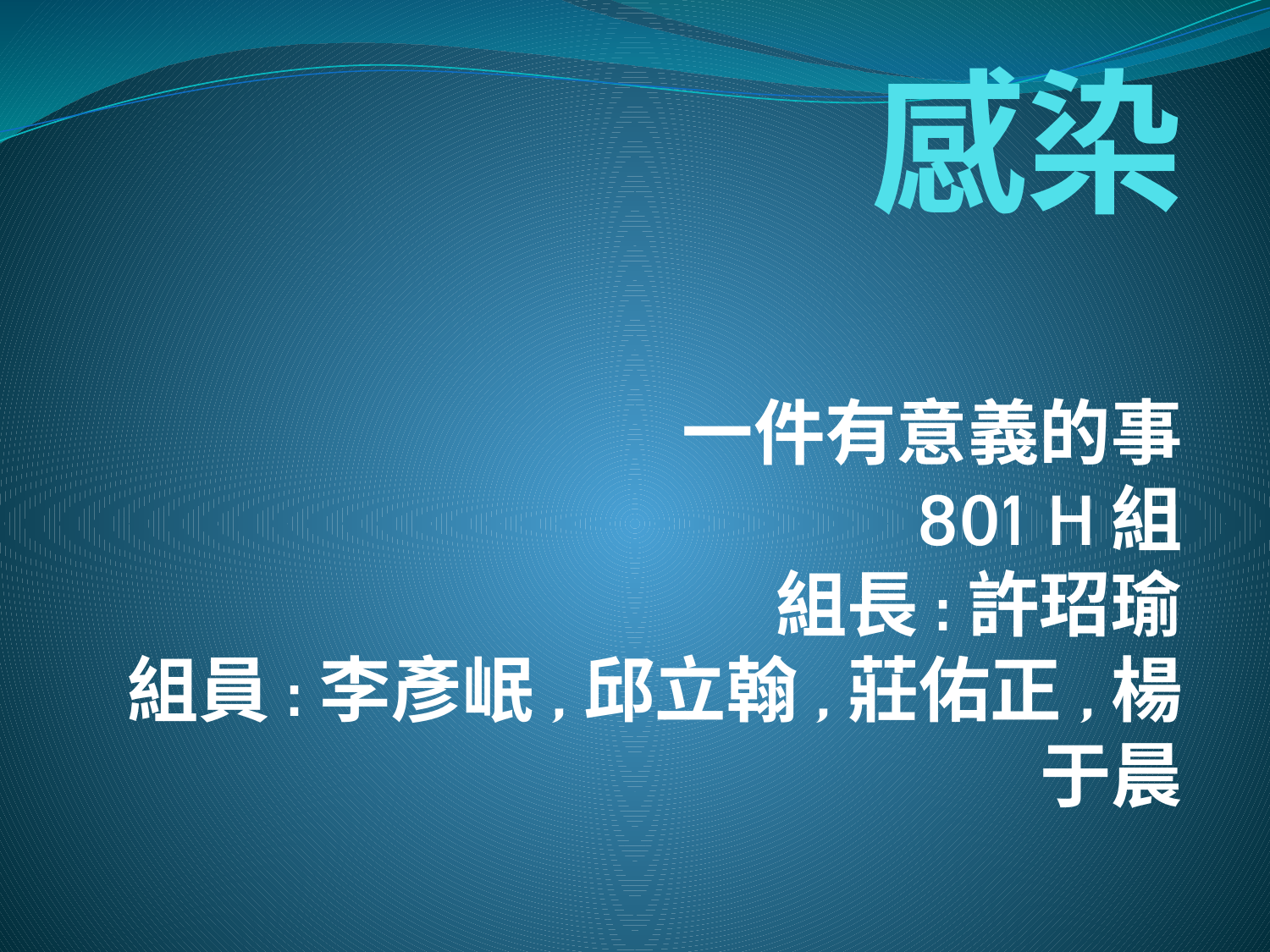

# 感染 一件有意義的事 801 H組 組長:許玿瑜 組員:李彥岷,邱立翰,莊佑正,楊于晨